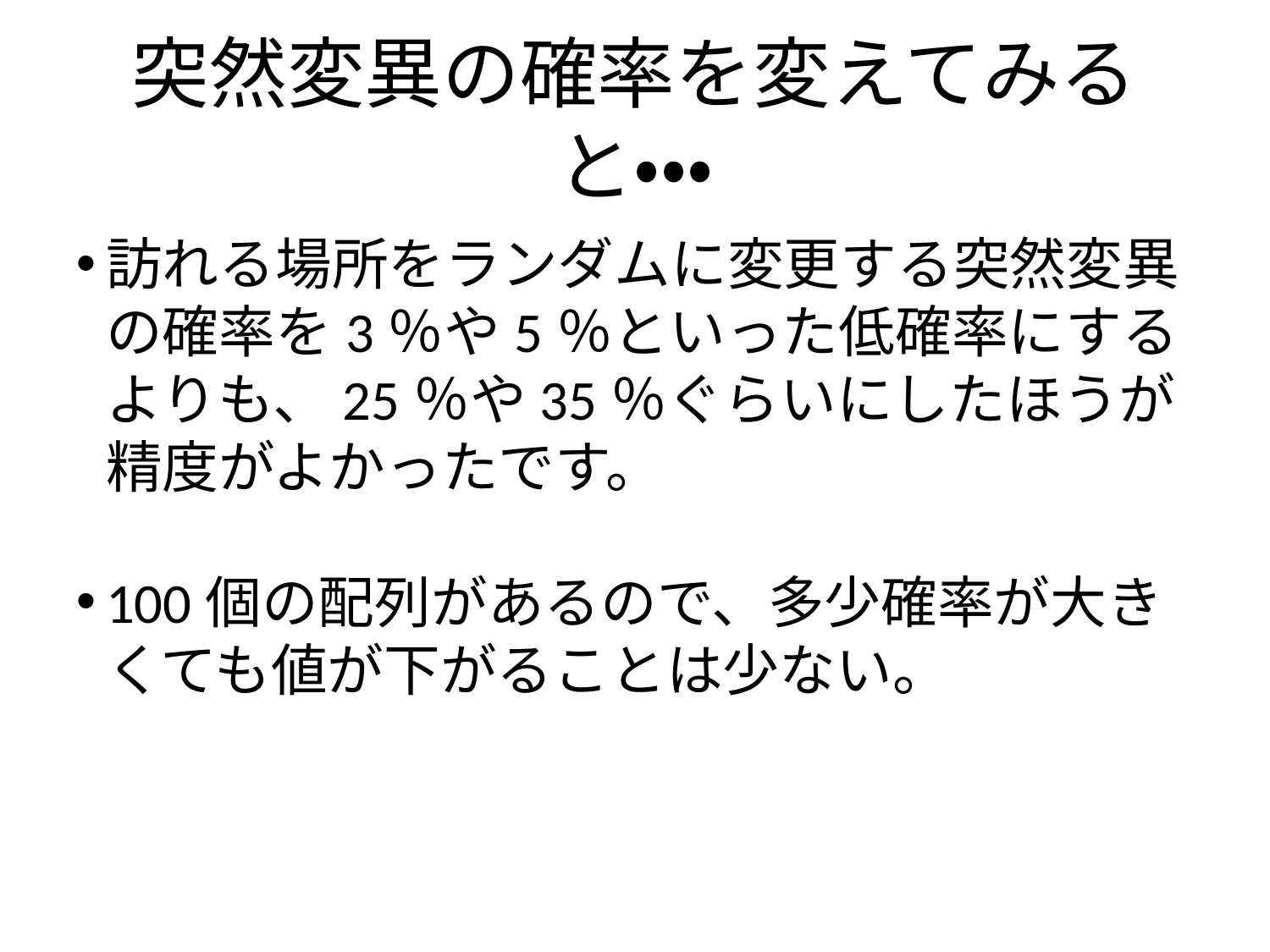

突然変異の確率を変えてみると・・・
訪れる場所をランダムに変更する突然変異の確率を3％や5％といった低確率にするよりも、25％や35％ぐらいにしたほうが精度がよかったです。

100個の配列があるので、多少確率が大きくても値が下がることは少ない。